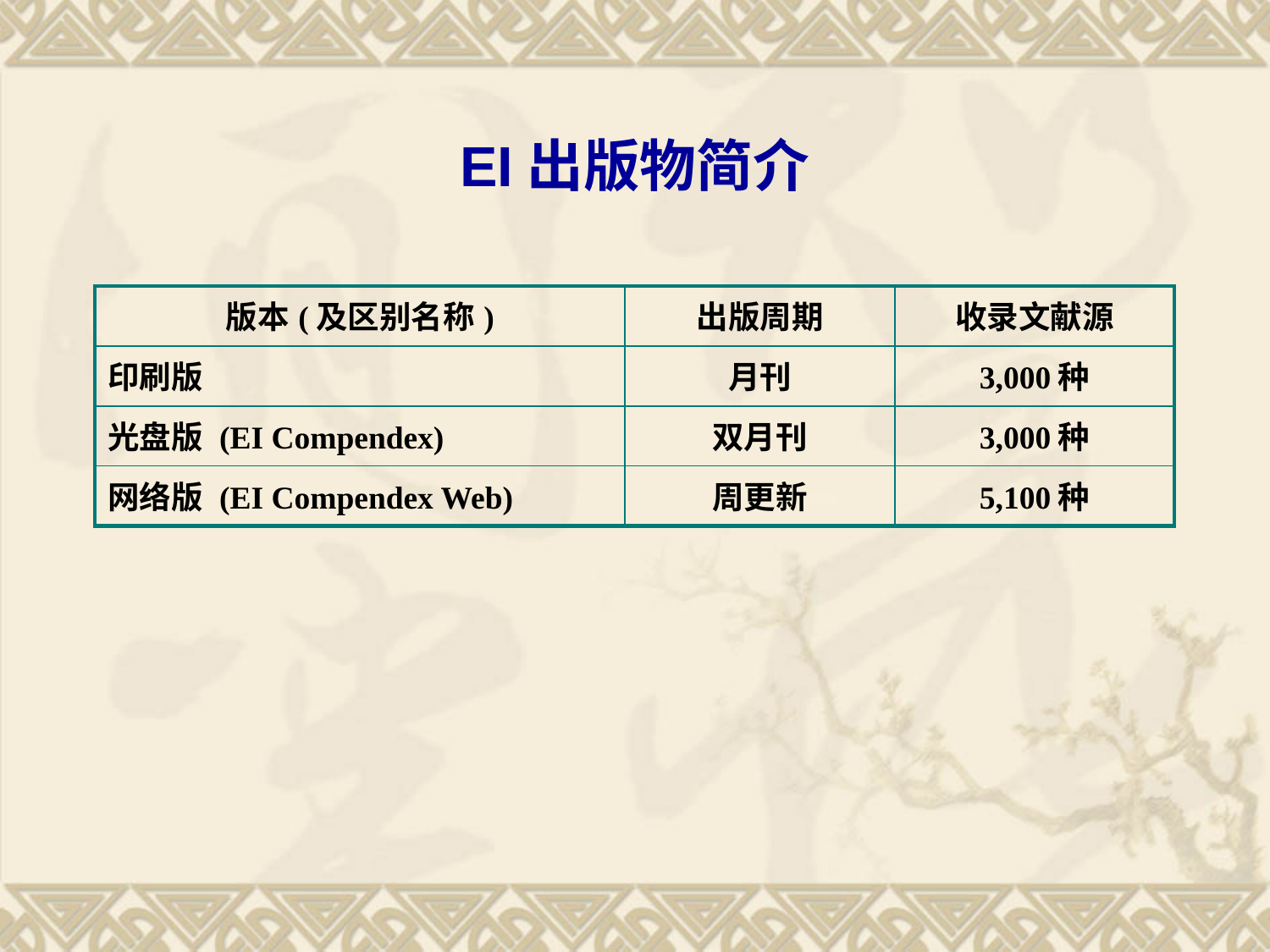

# EI出版物简介
| 版本(及区别名称) | 出版周期 | 收录文献源 |
| --- | --- | --- |
| 印刷版 | 月刊 | 3,000种 |
| 光盘版 (EI Compendex) | 双月刊 | 3,000种 |
| 网络版 (EI Compendex Web) | 周更新 | 5,100种 |